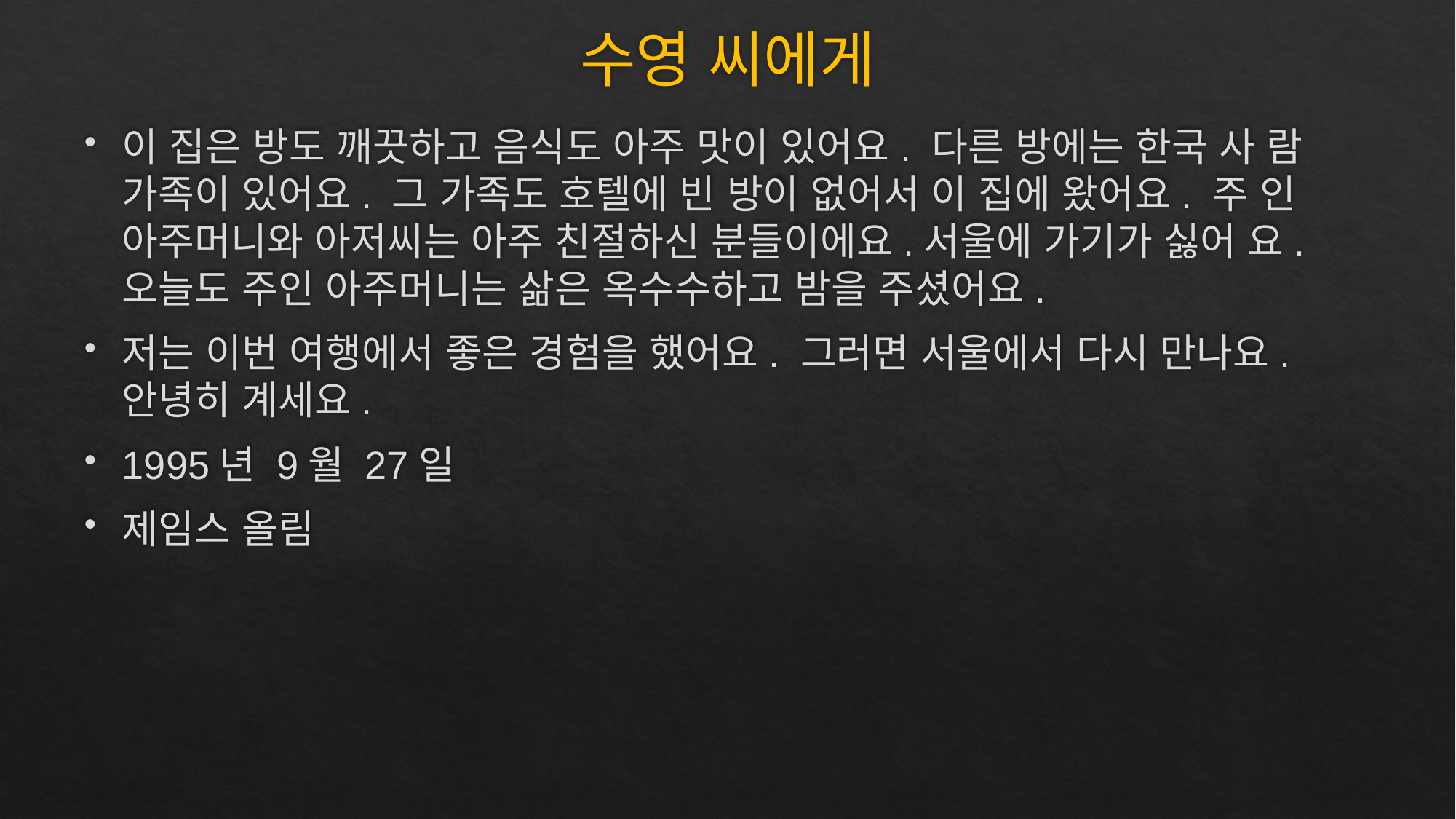

# 수영 씨에게
이 집은 방도 깨끗하고 음식도 아주 맛이 있어요. 다른 방에는 한국 사 람 가족이 있어요. 그 가족도 호텔에 빈 방이 없어서 이 집에 왔어요. 주 인 아주머니와 아저씨는 아주 친절하신 분들이에요.서울에 가기가 싫어 요. 오늘도 주인 아주머니는 삶은 옥수수하고 밤을 주셨어요.
저는 이번 여행에서 좋은 경험을 했어요. 그러면 서울에서 다시 만나요. 안녕히 계세요.
1995년 9월 27일
제임스 올림